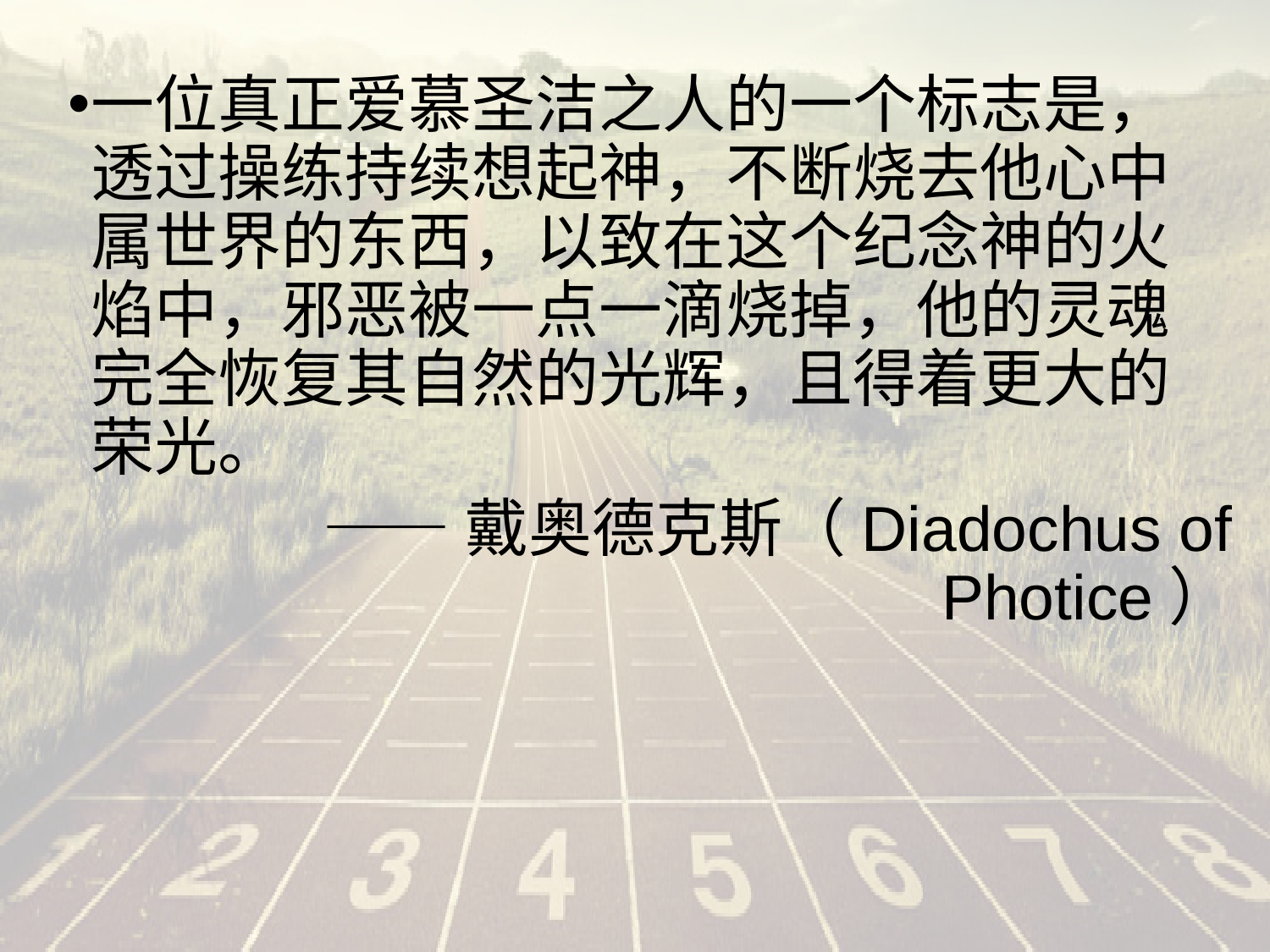

#
一位真正爱慕圣洁之人的一个标志是，透过操练持续想起神，不断烧去他心中属世界的东西，以致在这个纪念神的火焰中，邪恶被一点一滴烧掉，他的灵魂完全恢复其自然的光辉，且得着更大的荣光。
——戴奥德克斯（Diadochus of Photice）